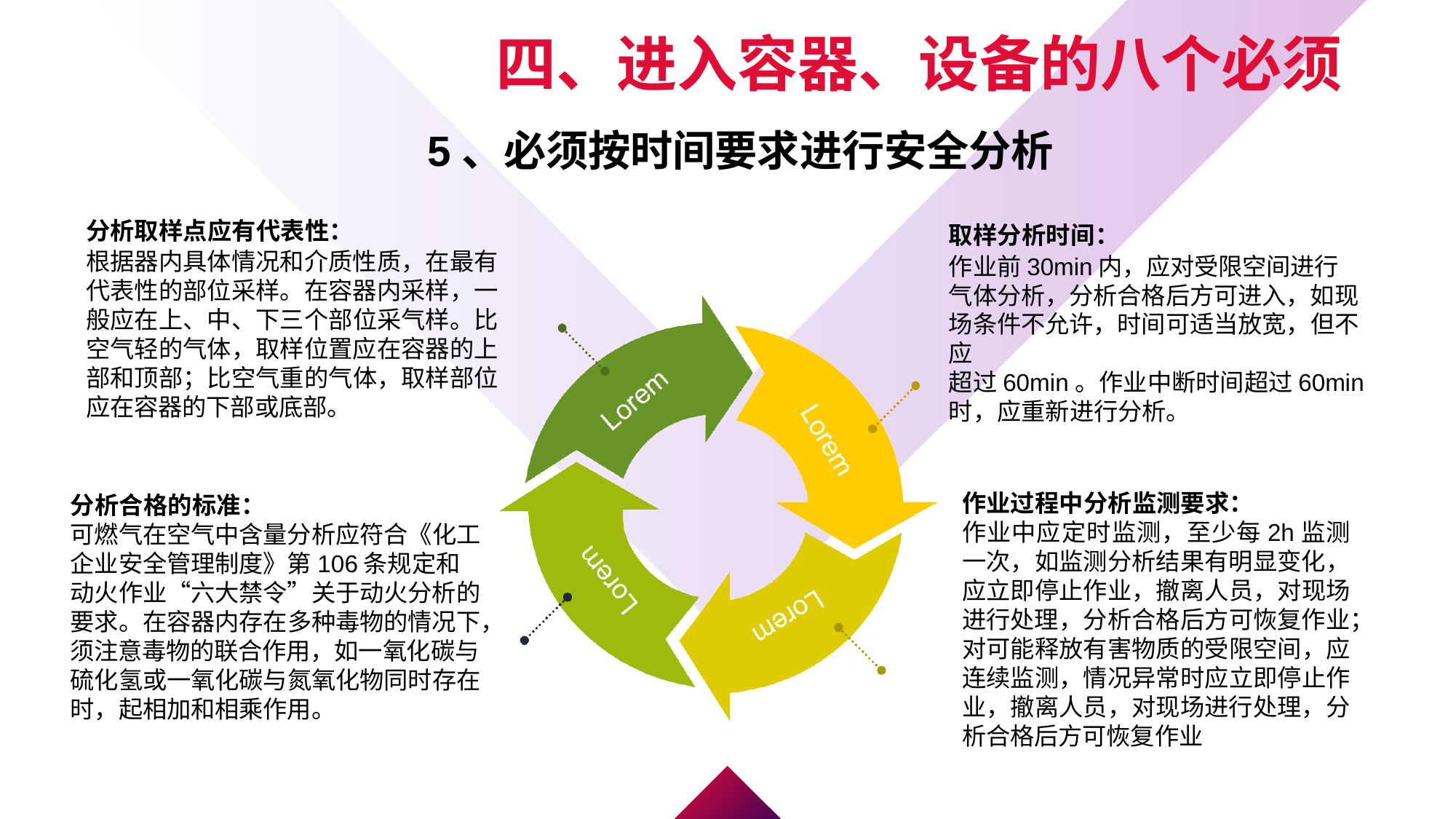

四、进入容器、设备的八个必须
5、必须按时间要求进行安全分析
分析取样点应有代表性：
根据器内具体情况和介质性质，在最有代表性的部位采样。在容器内采样，一般应在上、中、下三个部位采气样。比空气轻的气体，取样位置应在容器的上部和顶部；比空气重的气体，取样部位应在容器的下部或底部。
取样分析时间：
作业前30min内，应对受限空间进行气体分析，分析合格后方可进入，如现场条件不允许，时间可适当放宽，但不应
超过60min。作业中断时间超过60min时，应重新进行分析。

作业过程中分析监测要求：
作业中应定时监测，至少每2h监测一次，如监测分析结果有明显变化，应立即停止作业，撤离人员，对现场进行处理，分析合格后方可恢复作业；对可能释放有害物质的受限空间，应连续监测，情况异常时应立即停止作业，撤离人员，对现场进行处理，分析合格后方可恢复作业
分析合格的标准：
可燃气在空气中含量分析应符合《化工企业安全管理制度》第106条规定和动火作业“六大禁令”关于动火分析的要求。在容器内存在多种毒物的情况下，须注意毒物的联合作用，如一氧化碳与硫化氢或一氧化碳与氮氧化物同时存在时，起相加和相乘作用。